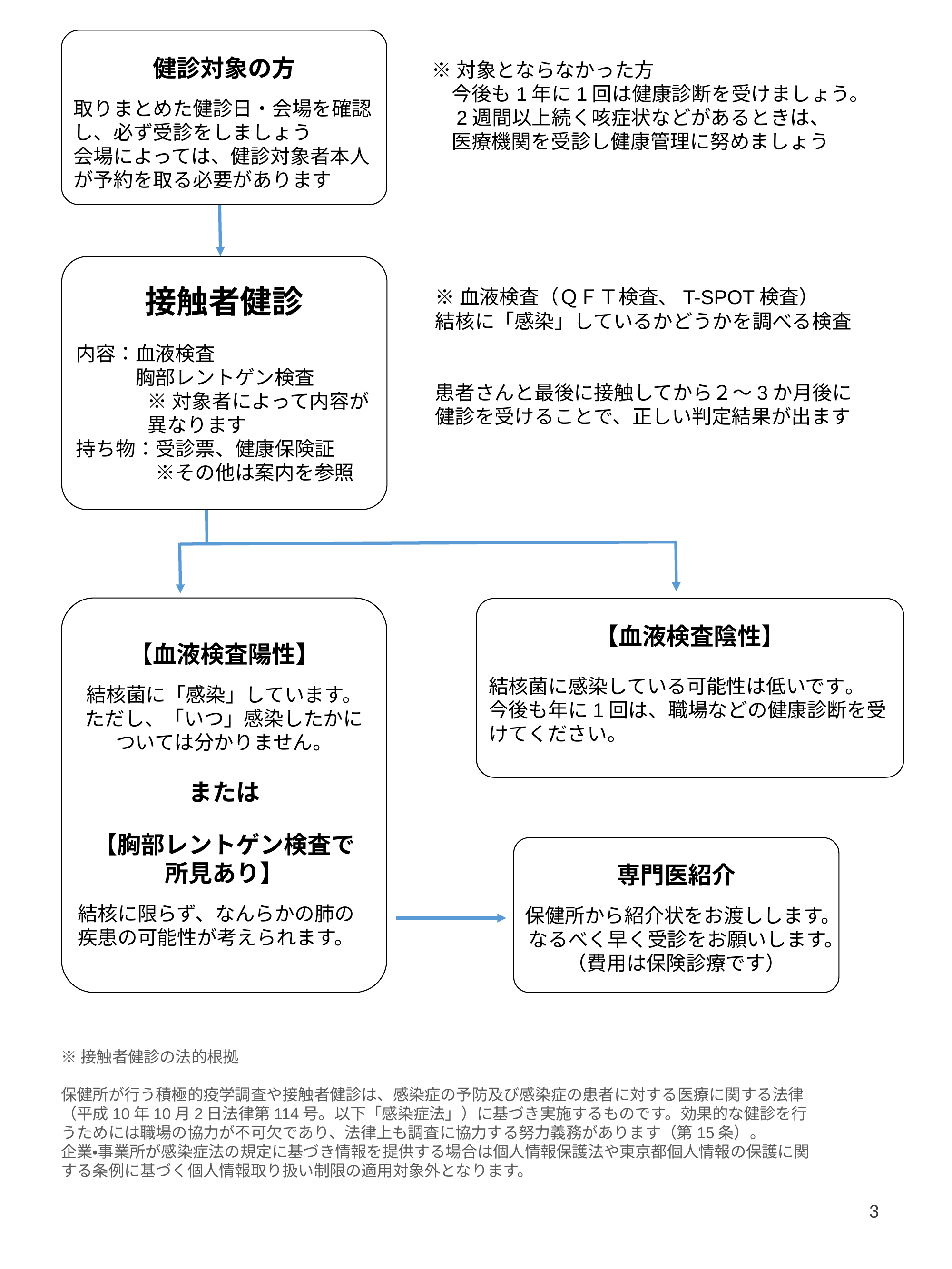

健診対象の方

取りまとめた健診日・会場を確認し、必ず受診をしましょう
会場によっては、健診対象者本人が予約を取る必要があります
※対象とならなかった方
　今後も1年に1回は健康診断を受けましょう。
　2週間以上続く咳症状などがあるときは、
　医療機関を受診し健康管理に努めましょう

接触者健診

内容：血液検査
　　　胸部レントゲン検査
※対象者によって内容が異なります
持ち物：受診票、健康保険証
　　　　※その他は案内を参照

※血液検査（ＱＦＴ検査、T-SPOT検査）
結核に「感染」しているかどうかを調べる検査

患者さんと最後に接触してから２～3か月後に
健診を受けることで、正しい判定結果が出ます

【血液検査陽性】

結核菌に「感染」しています。
ただし、「いつ」感染したかについては分かりません。

または

【胸部レントゲン検査で
所見あり】

結核に限らず、なんらかの肺の疾患の可能性が考えられます。

【血液検査陰性】

結核菌に感染している可能性は低いです。
今後も年に1回は、職場などの健康診断を受けてください。

専門医紹介

保健所から紹介状をお渡しします。
なるべく早く受診をお願いします。
（費用は保険診療です）
※接触者健診の法的根拠

保健所が行う積極的疫学調査や接触者健診は、感染症の予防及び感染症の患者に対する医療に関する法律（平成10年10月2日法律第114号。以下「感染症法」）に基づき実施するものです。効果的な健診を行うためには職場の協力が不可欠であり、法律上も調査に協力する努力義務があります（第15条）。
企業・事業所が感染症法の規定に基づき情報を提供する場合は個人情報保護法や東京都個人情報の保護に関する条例に基づく個人情報取り扱い制限の適用対象外となります。
3